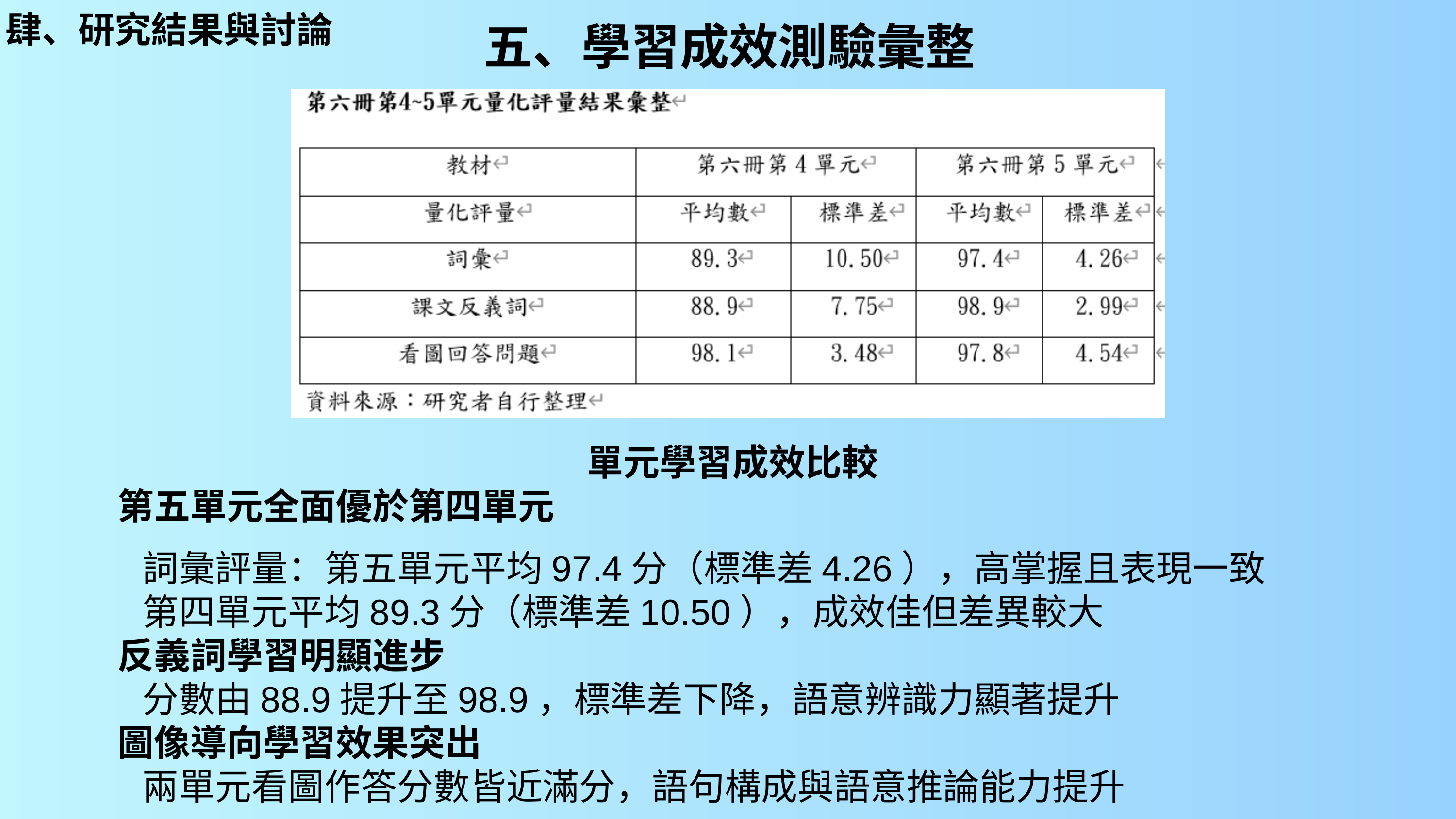

肆、研究結果與討論

五、學習成效測驗彙整

單元學習成效比較
第五單元全面優於第四單元
  詞彙評量：第五單元平均97.4分（標準差4.26），高掌握且表現一致
  第四單元平均89.3分（標準差10.50），成效佳但差異較大
反義詞學習明顯進步
  分數由88.9提升至98.9，標準差下降，語意辨識力顯著提升
圖像導向學習效果突出
  兩單元看圖作答分數皆近滿分，語句構成與語意推論能力提升